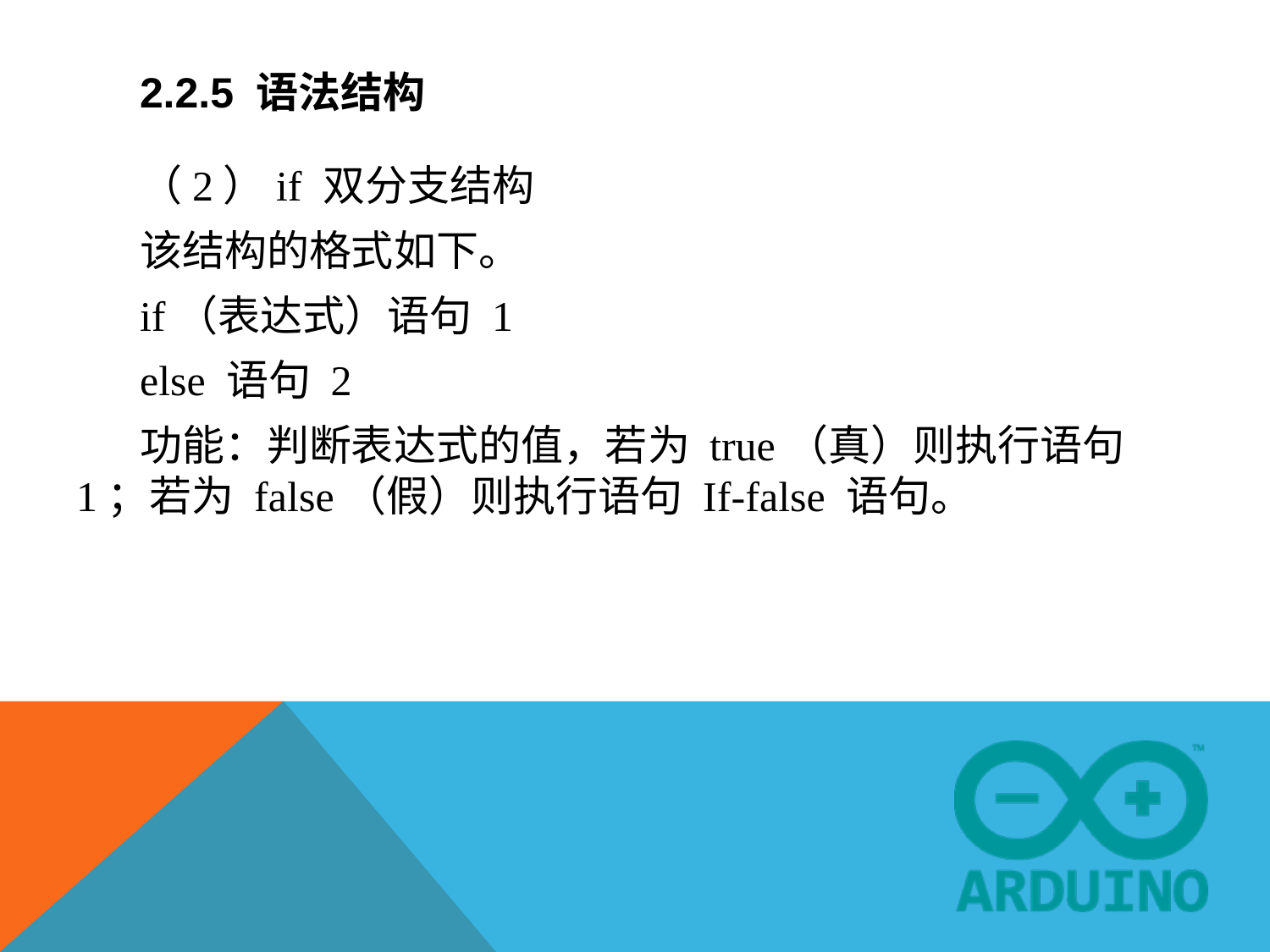

# 2.2.5 语法结构
（2）if 双分支结构
该结构的格式如下。
if（表达式）语句 1
else 语句 2
功能：判断表达式的值，若为 true（真）则执行语句 1；若为 false（假）则执行语句 If-false 语句。